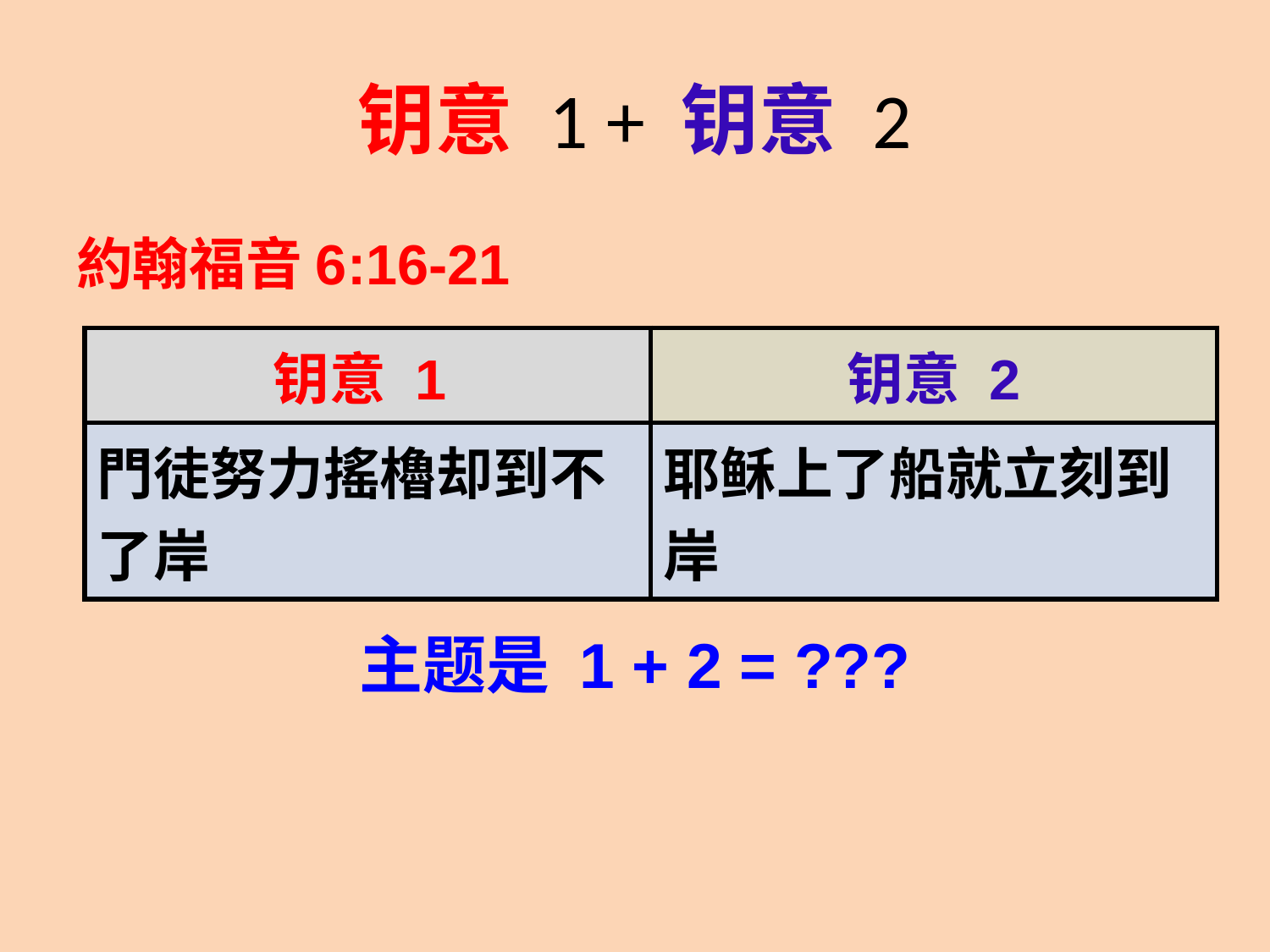

# 钥意 1 + 钥意 2
約翰福音6:16-21

主题是 1 + 2 = ???
| 钥意 1 | 钥意 2 |
| --- | --- |
| 門徒努力搖櫓却到不了岸 | 耶稣上了船就立刻到岸 |